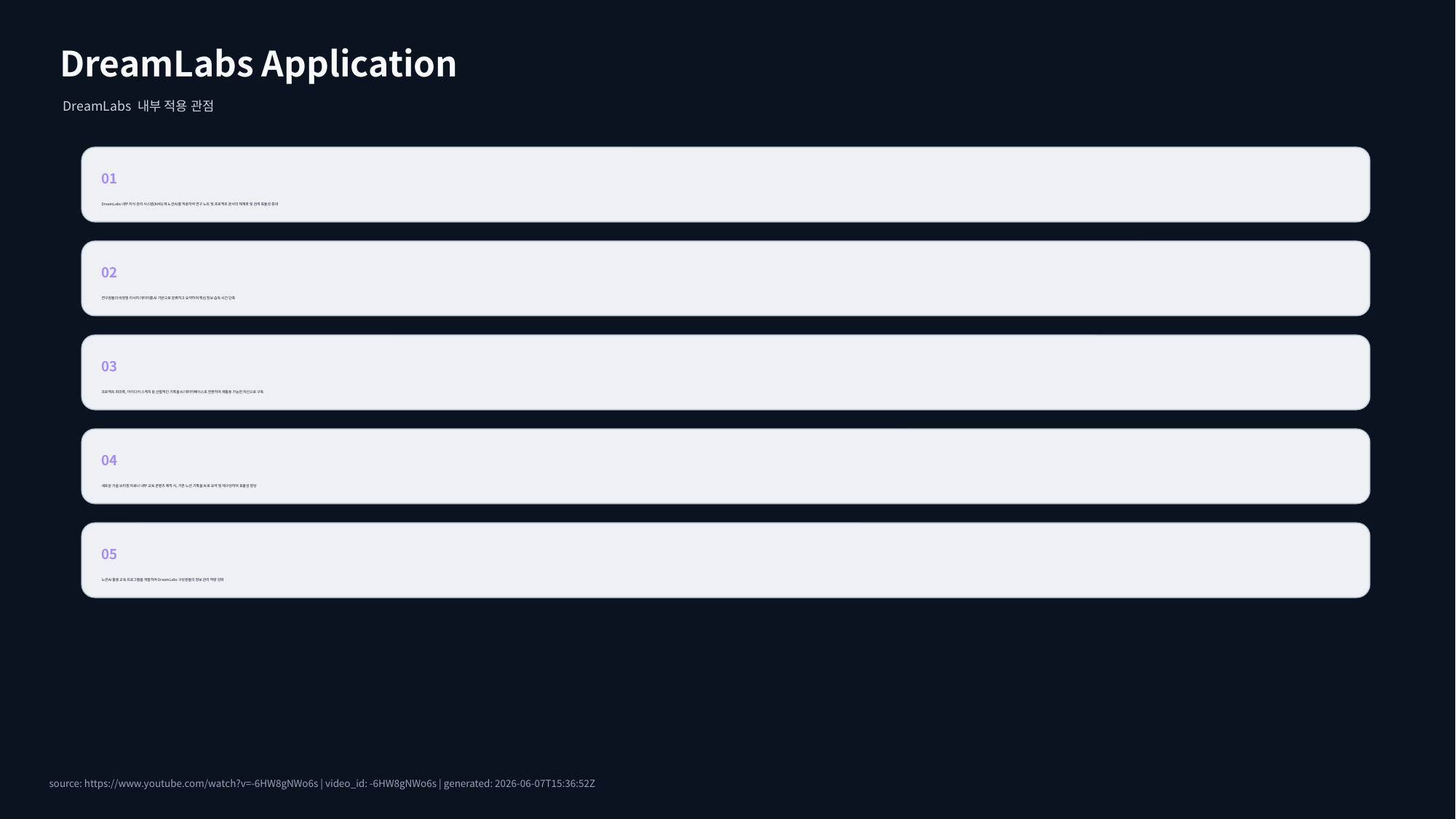

DreamLabs Application
DreamLabs 내부 적용 관점

01
DreamLabs 내부 지식 관리 시스템(KMS)에 노션AI를 적용하여 연구 노트 및 프로젝트 문서의 체계화 및 검색 효율성 증대

02
연구원들의 비정형 리서치 데이터를 AI 기반으로 분류하고 요약하여 핵심 정보 습득 시간 단축

03
프로젝트 회의록, 아이디어 스케치 등 산발적인 기록을 AI 데이터베이스로 전환하여 재활용 가능한 자산으로 구축

04
새로운 기술 브리핑 자료나 내부 교육 콘텐츠 제작 시, 기존 노션 기록을 AI로 요약 및 재구성하여 효율성 향상

05
노션AI 활용 교육 프로그램을 개발하여 DreamLabs 구성원들의 정보 관리 역량 강화
source: https://www.youtube.com/watch?v=-6HW8gNWo6s | video_id: -6HW8gNWo6s | generated: 2026-06-07T15:36:52Z